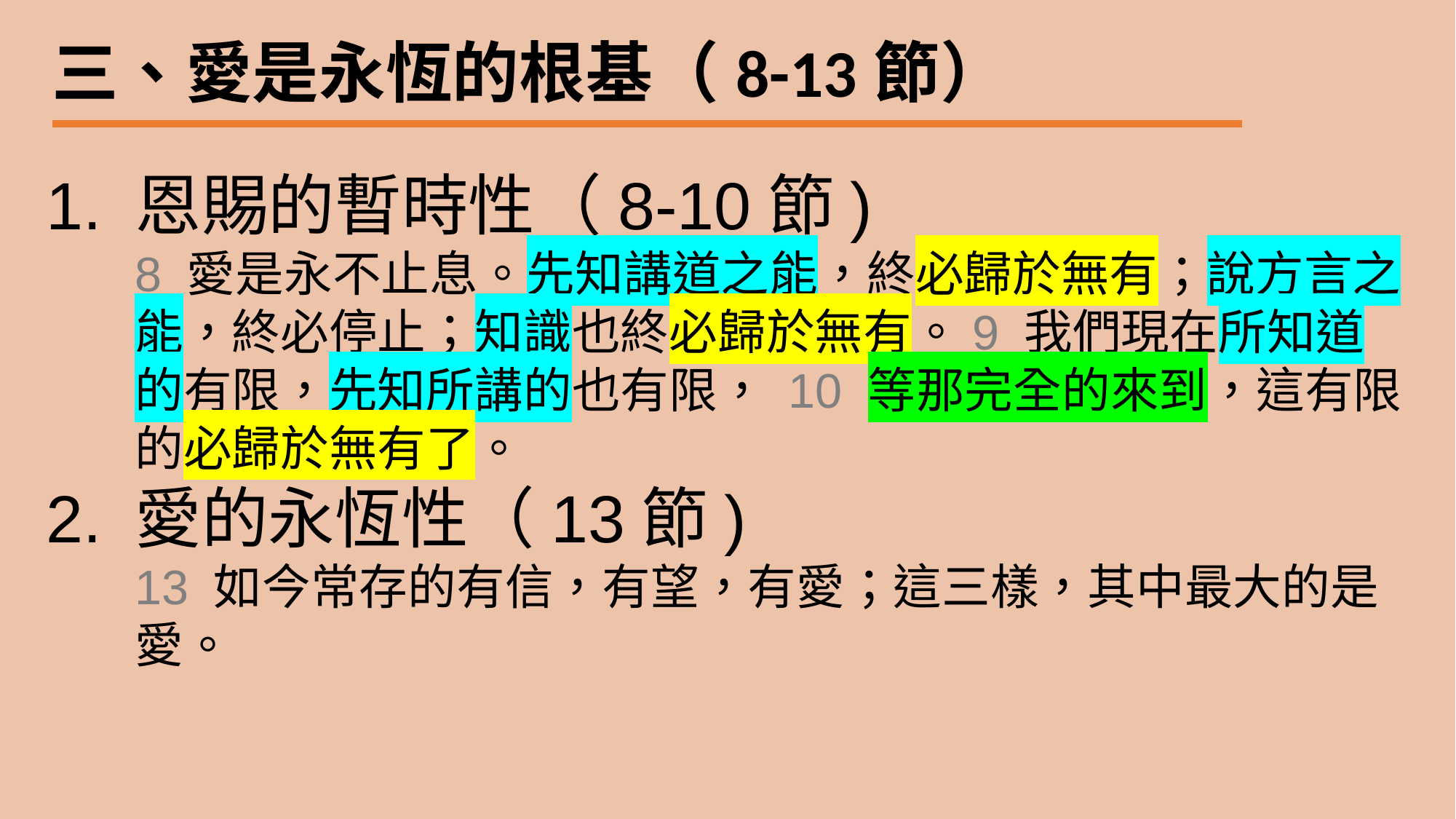

三、愛是永恆的根基（8-13節）
恩賜的暫時性（8-10節)
8 愛是永不止息。先知講道之能，終必歸於無有；說方言之能，終必停止；知識也終必歸於無有。9 我們現在所知道的有限，先知所講的也有限， 10 等那完全的來到，這有限的必歸於無有了。
愛的永恆性（13節)
13 如今常存的有信，有望，有愛；這三樣，其中最大的是愛。